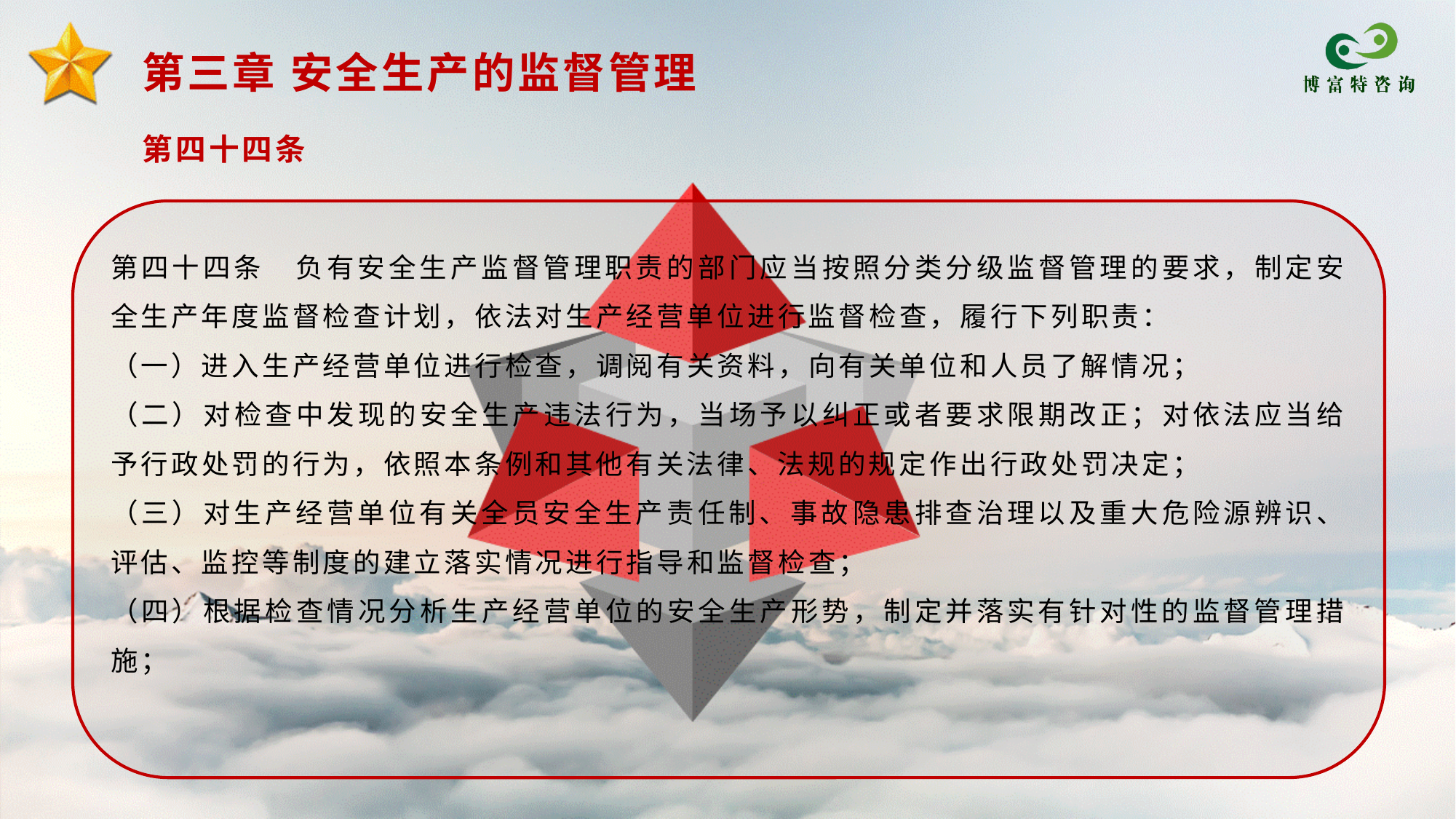

第三章 安全生产的监督管理
第四十四条
第四十四条　负有安全生产监督管理职责的部门应当按照分类分级监督管理的要求，制定安全生产年度监督检查计划，依法对生产经营单位进行监督检查，履行下列职责：
（一）进入生产经营单位进行检查，调阅有关资料，向有关单位和人员了解情况；
（二）对检查中发现的安全生产违法行为，当场予以纠正或者要求限期改正；对依法应当给予行政处罚的行为，依照本条例和其他有关法律、法规的规定作出行政处罚决定；
（三）对生产经营单位有关全员安全生产责任制、事故隐患排查治理以及重大危险源辨识、评估、监控等制度的建立落实情况进行指导和监督检查；
（四）根据检查情况分析生产经营单位的安全生产形势，制定并落实有针对性的监督管理措施；